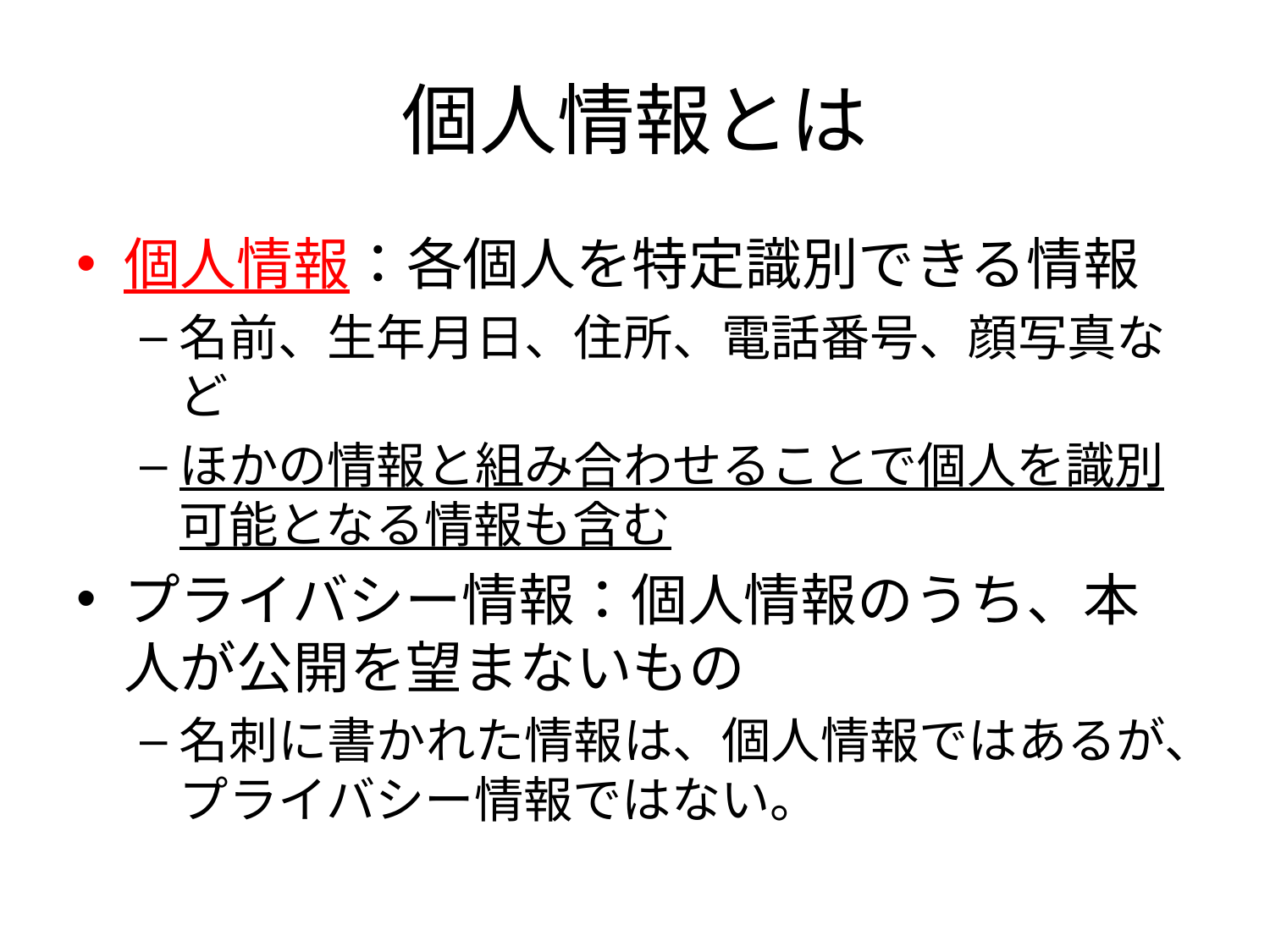

# 個人情報とは
個人情報：各個人を特定識別できる情報
名前、生年月日、住所、電話番号、顔写真など
ほかの情報と組み合わせることで個人を識別可能となる情報も含む
プライバシー情報：個人情報のうち、本人が公開を望まないもの
名刺に書かれた情報は、個人情報ではあるが、プライバシー情報ではない。